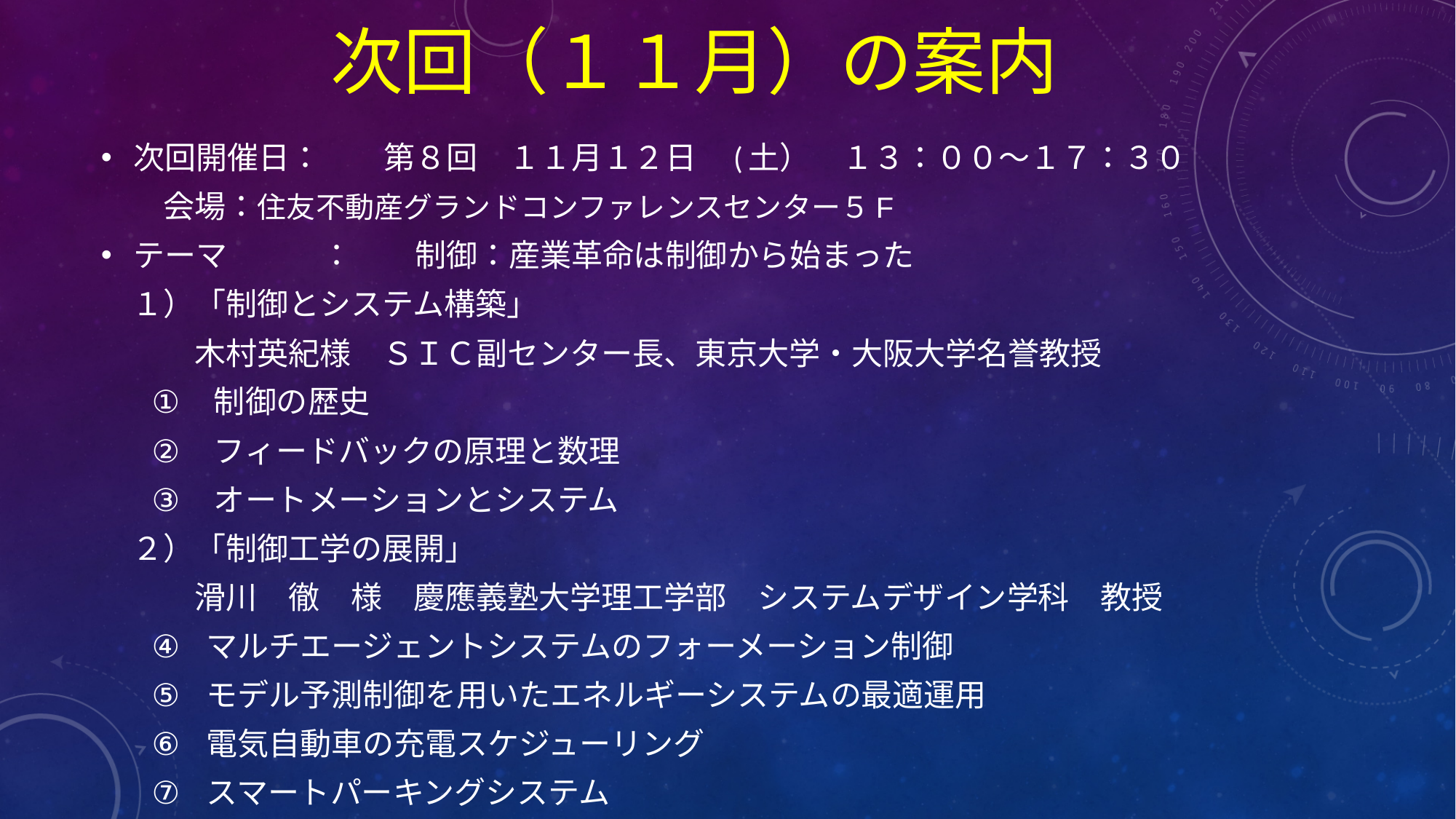

# 次回（１１月）の案内
次回開催日：　　第８回　１１月１２日　(土）　１３：００～１７：３０
　　会場：住友不動産グランドコンファレンスセンター５F
テーマ　　　：　　制御：産業革命は制御から始まった
　１）「制御とシステム構築」
　　　木村英紀様　ＳＩＣ副センター長、東京大学・大阪大学名誉教授
　制御の歴史
　フィードバックの原理と数理
　オートメーションとシステム
　２）「制御工学の展開」
　　　滑川　徹　様　慶應義塾大学理工学部　システムデザイン学科　教授
　マルチエージェントシステムのフォーメーション制御
　モデル予測制御を用いたエネルギーシステムの最適運用
　電気自動車の充電スケジューリング
　スマートパーキングシステム